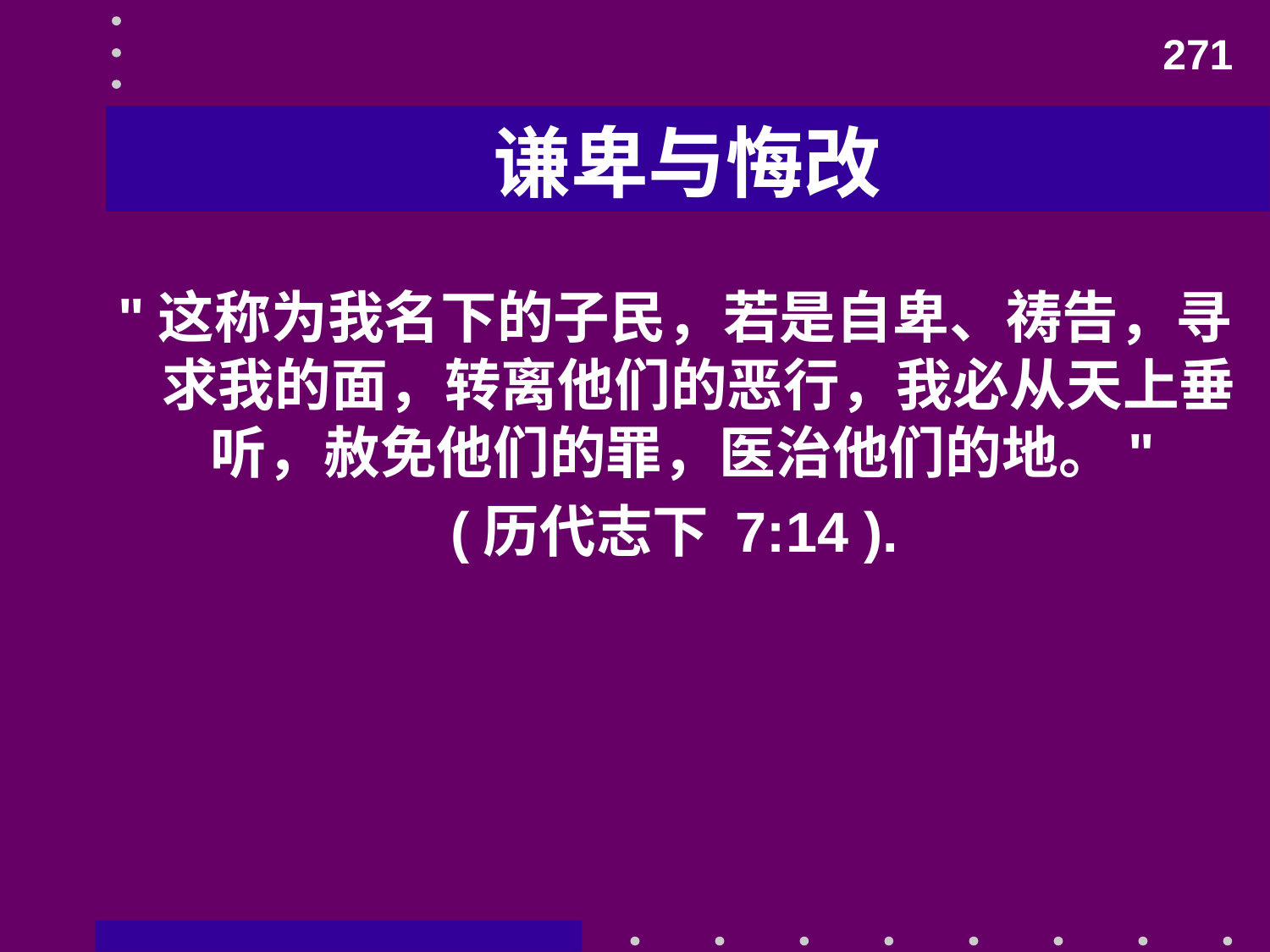

271
# 谦卑与悔改
"这称为我名下的子民，若是自卑、祷告，寻求我的面，转离他们的恶行，我必从天上垂听，赦免他们的罪，医治他们的地。"
(历代志下 7:14 ).